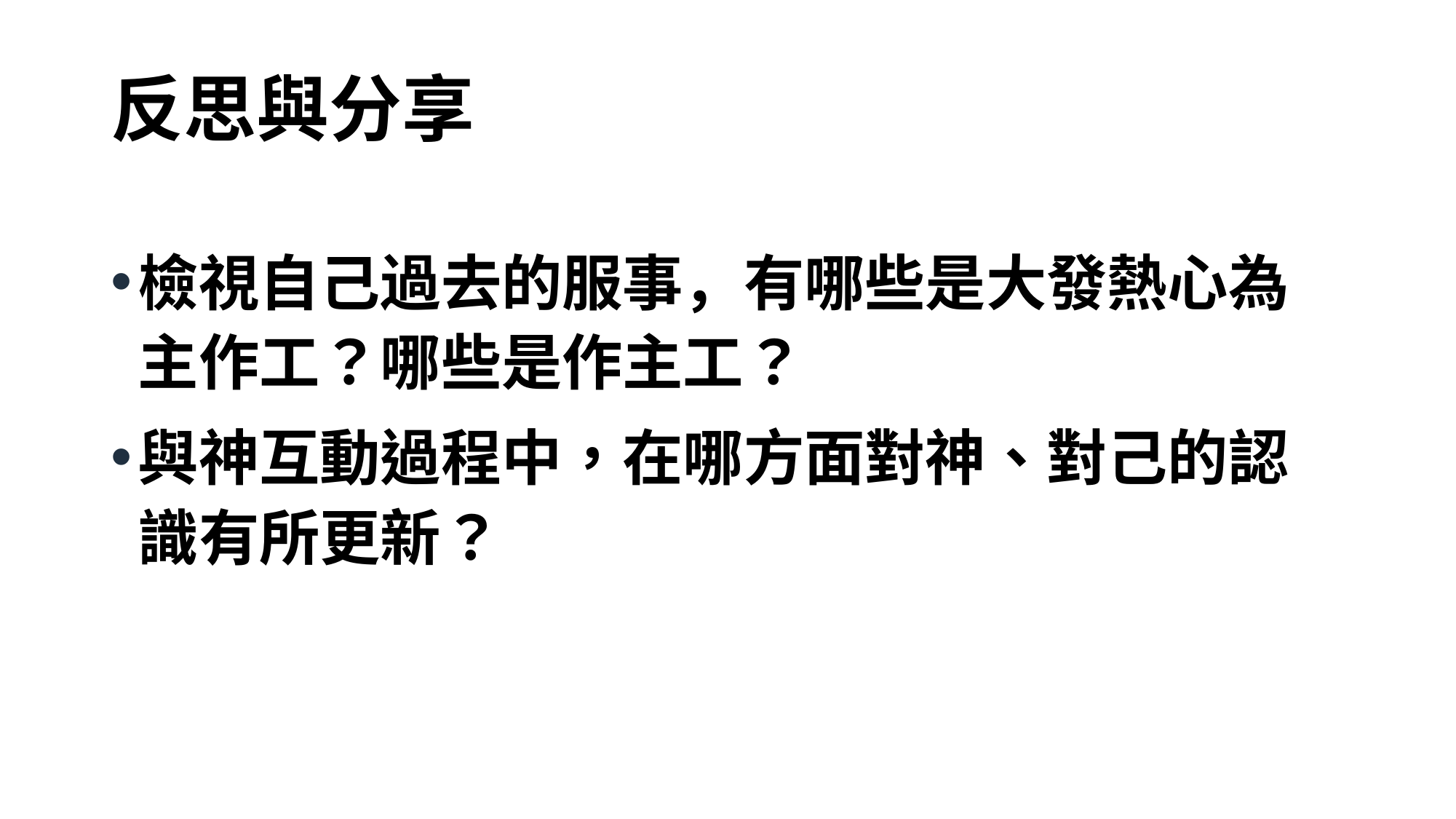

# 反思與分享
檢視自己過去的服事，有哪些是大發熱心為 主作工？哪些是作主工？
與神互動過程中，在哪方面對神、對己的認識有所更新？